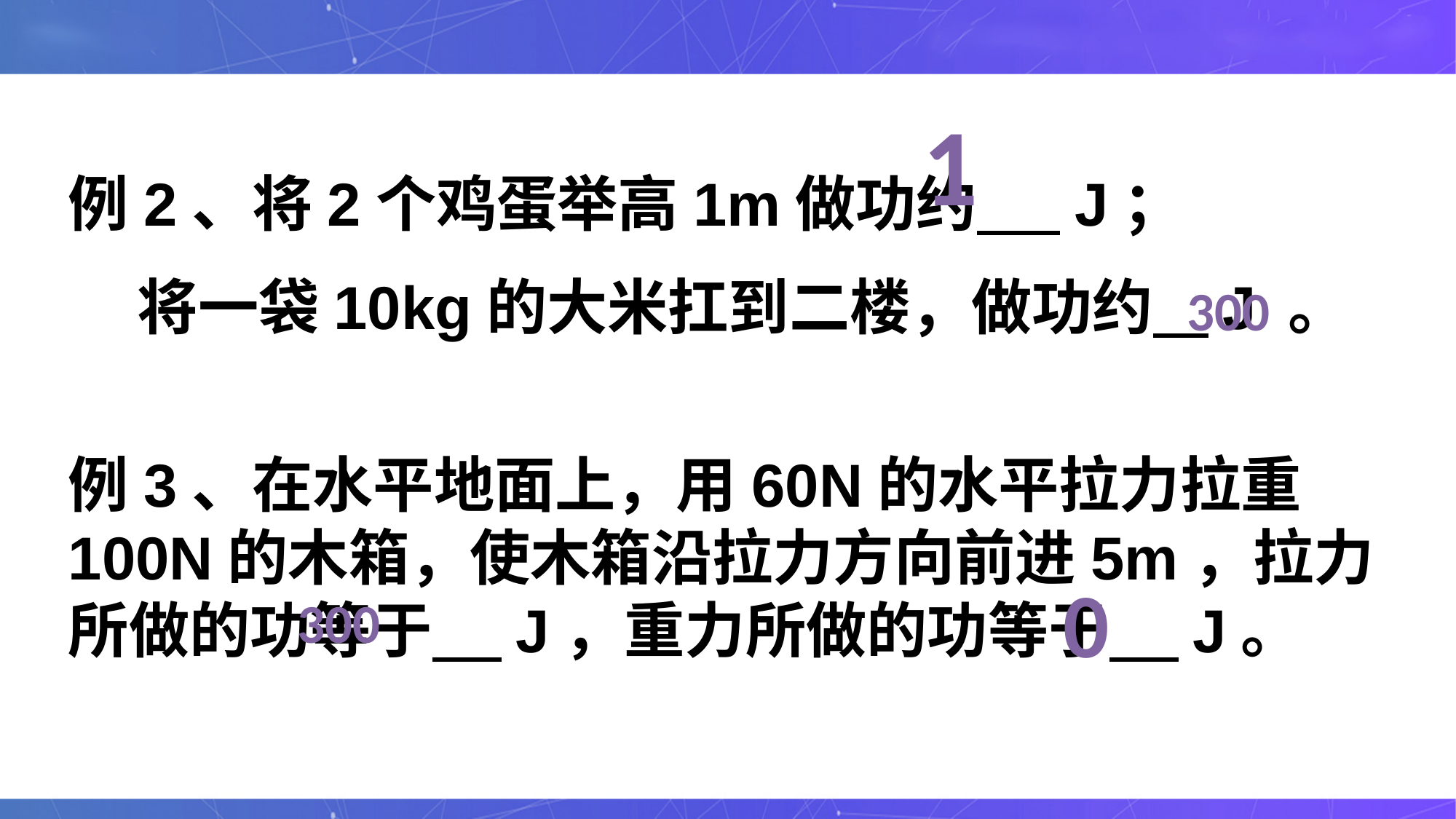

1
例2、将2个鸡蛋举高1m做功约      J；
    将一袋10kg的大米扛到二楼，做功约    J 。
300
例3、在水平地面上，用60N的水平拉力拉重100N的木箱，使木箱沿拉力方向前进5m，拉力所做的功等于     J，重力所做的功等于     J。
0
300